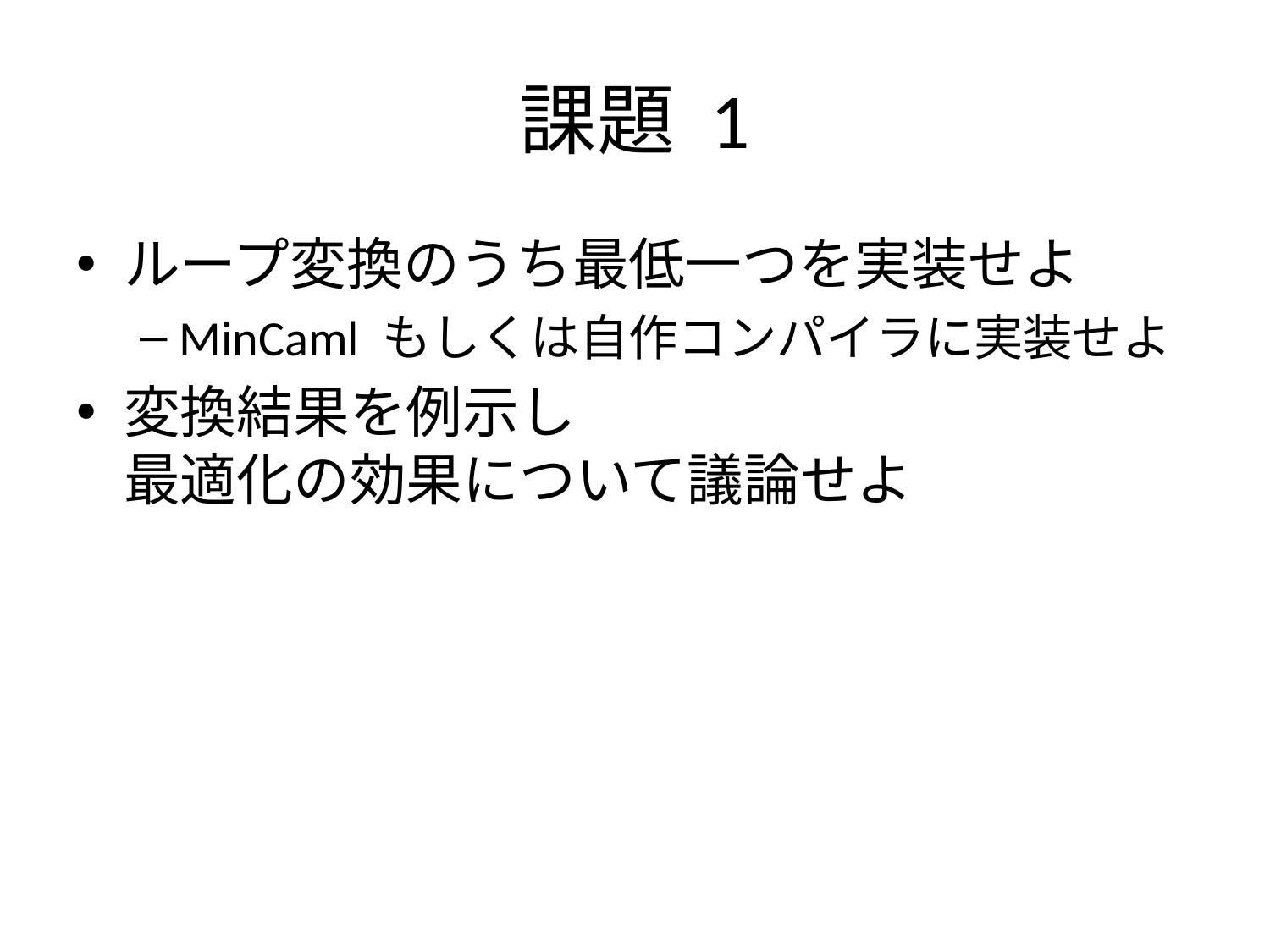

# 課題 1
ループ変換のうち最低一つを実装せよ
MinCaml もしくは自作コンパイラに実装せよ
変換結果を例示し
最適化の効果について議論せよ